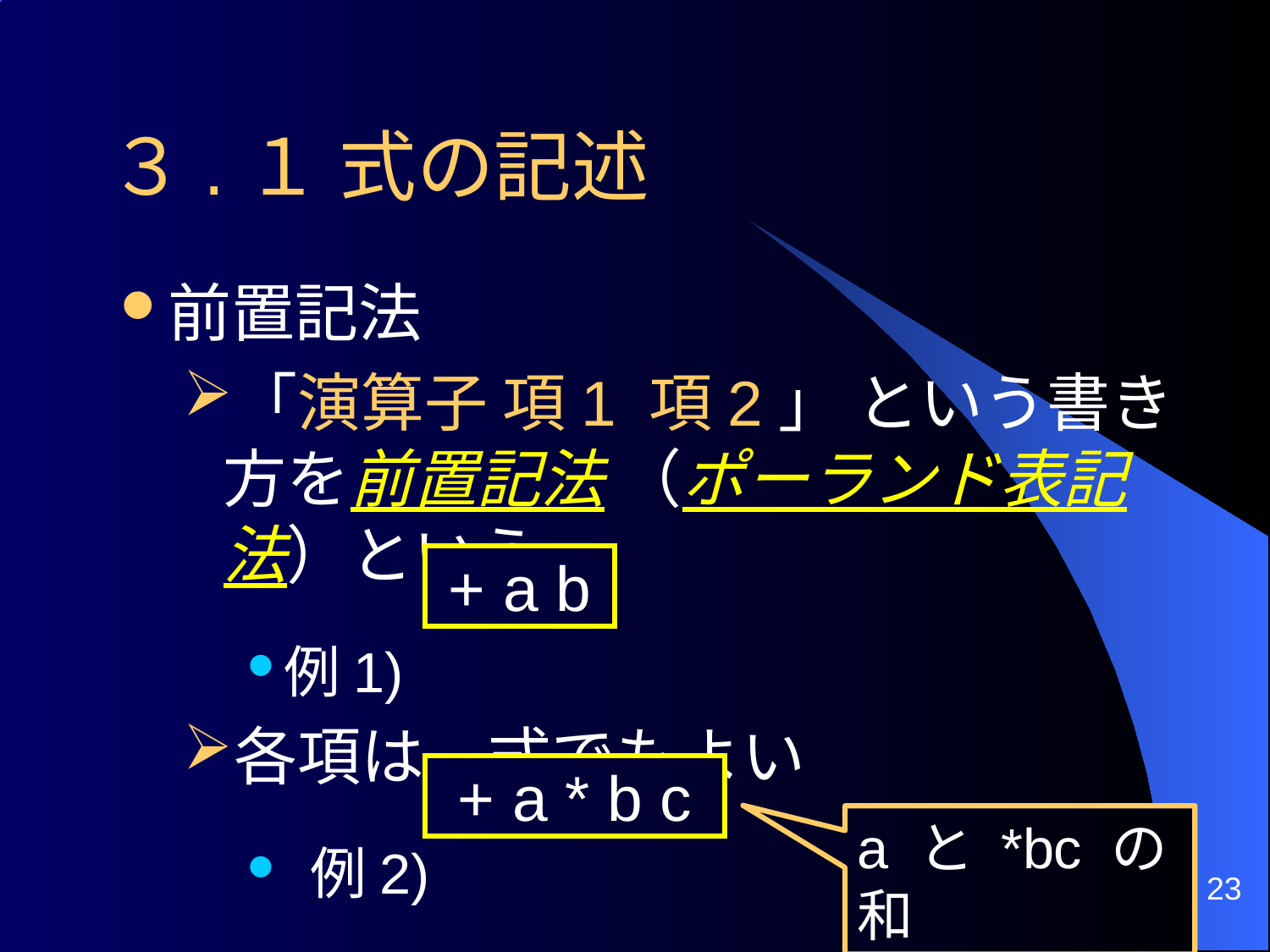

# ３.１ 式の記述
前置記法
「演算子 項1 項2」 という書き方を前置記法 （ポーランド表記法）という
例1)
各項は、式でもよい
 例2)
+ a b
+ a * b c
a と *bc の和
23